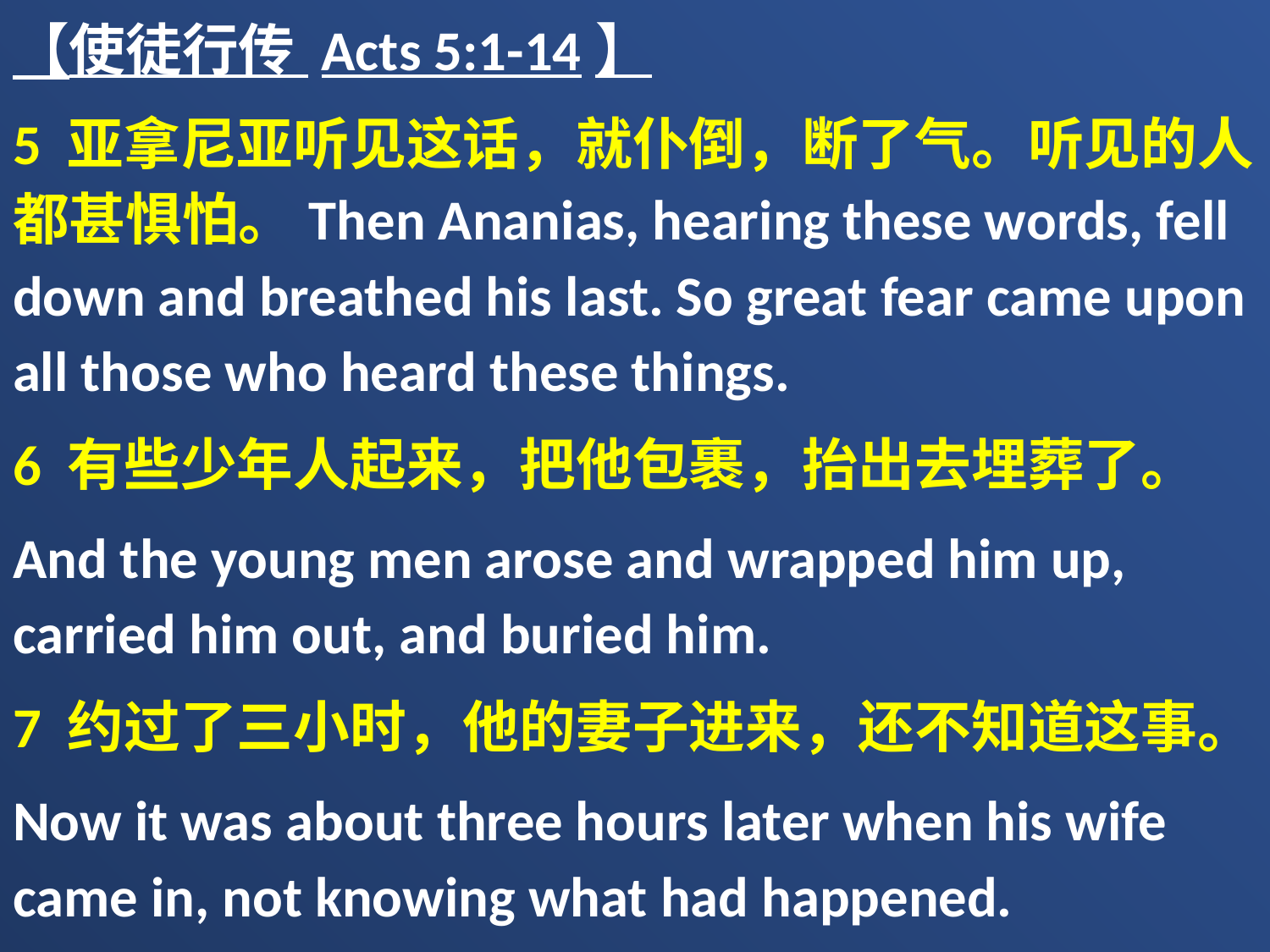

【使徒行传 Acts 5:1-14】
5 亚拿尼亚听见这话，就仆倒，断了气。听见的人都甚惧怕。Then Ananias, hearing these words, fell down and breathed his last. So great fear came upon all those who heard these things.
6 有些少年人起来，把他包裹，抬出去埋葬了。
And the young men arose and wrapped him up, carried him out, and buried him.
7 约过了三小时，他的妻子进来，还不知道这事。
Now it was about three hours later when his wife came in, not knowing what had happened.